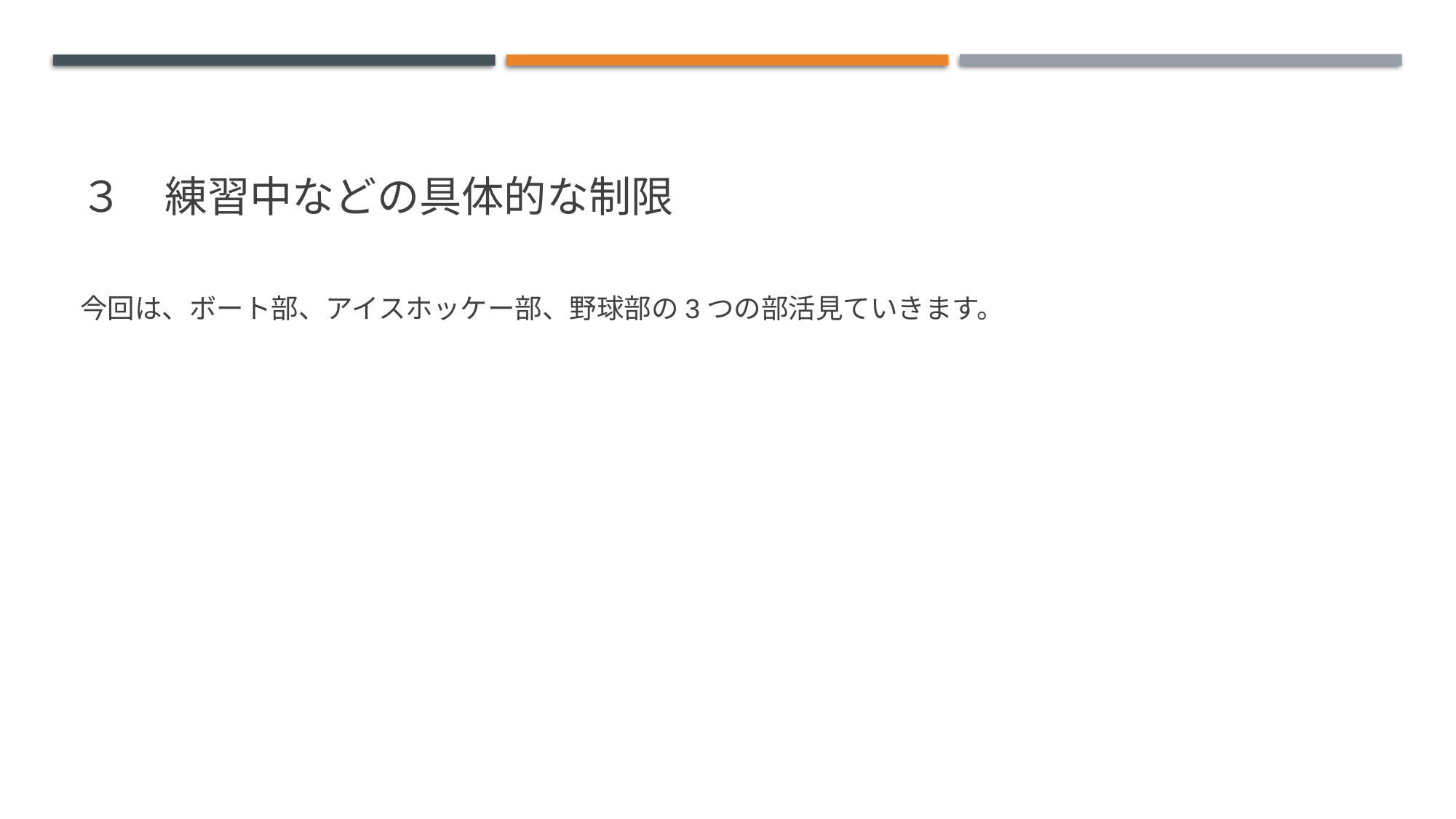

# ３　練習中などの具体的な制限
今回は、ボート部、アイスホッケー部、野球部の3つの部活見ていきます。